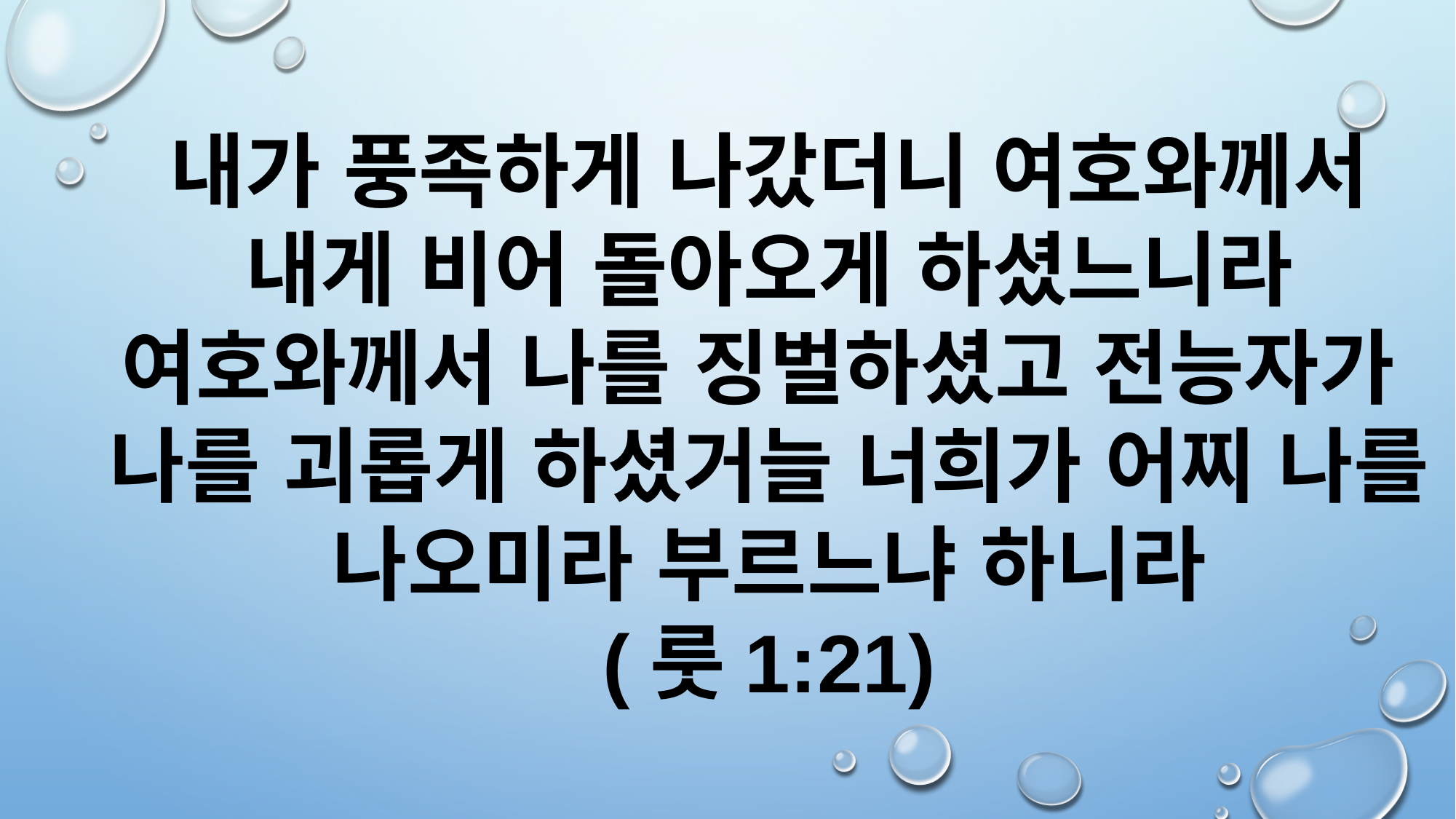

내가 풍족하게 나갔더니 여호와께서 내게 비어 돌아오게 하셨느니라 여호와께서 나를 징벌하셨고 전능자가
나를 괴롭게 하셨거늘 너희가 어찌 나를 나오미라 부르느냐 하니라
(룻1:21)